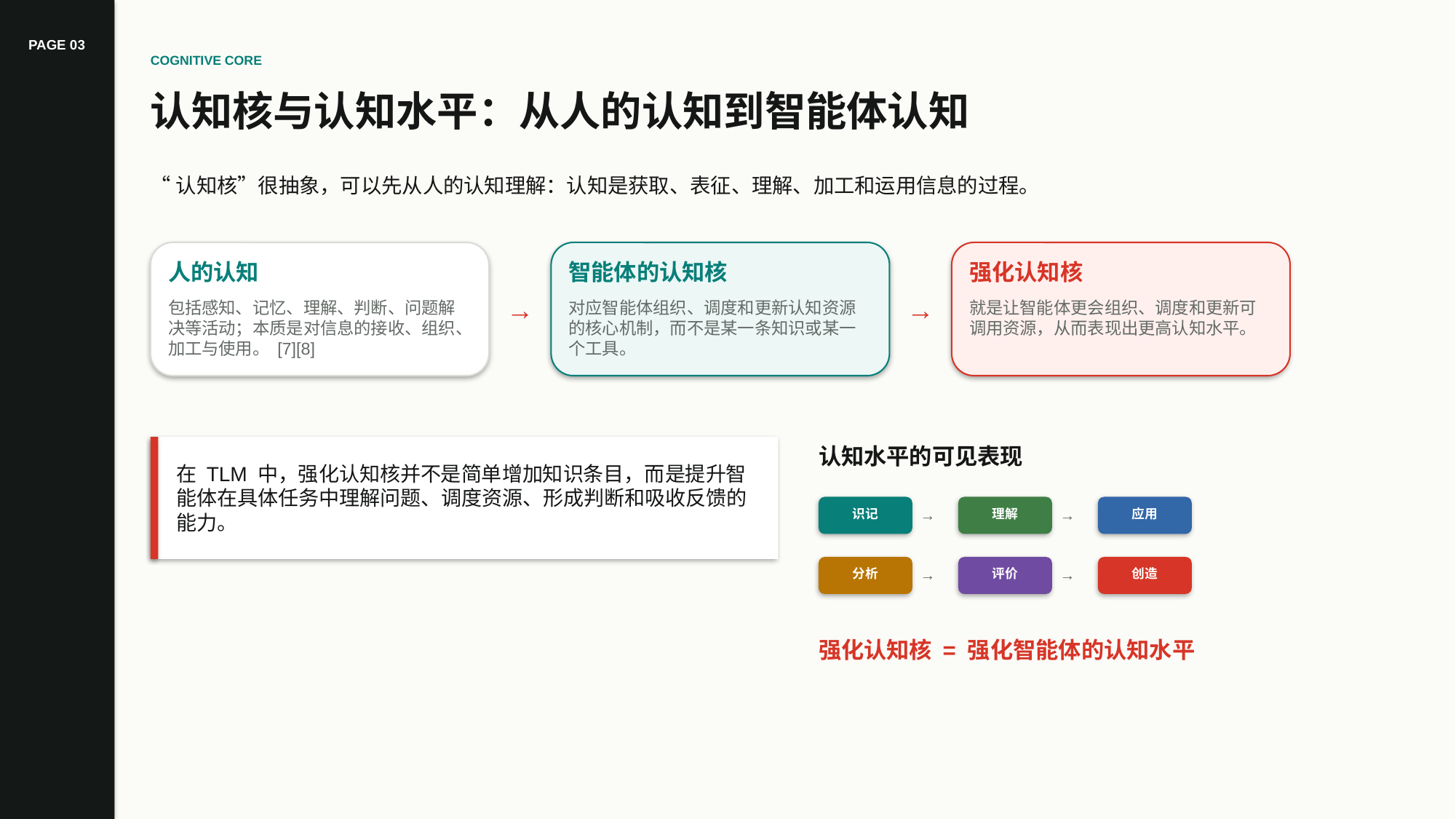

PAGE 03
COGNITIVE CORE
认知核与认知水平：从人的认知到智能体认知
“认知核”很抽象，可以先从人的认知理解：认知是获取、表征、理解、加工和运用信息的过程。

人的认知
智能体的认知核
强化认知核
→
→
包括感知、记忆、理解、判断、问题解决等活动；本质是对信息的接收、组织、加工与使用。 [7][8]
对应智能体组织、调度和更新认知资源的核心机制，而不是某一条知识或某一个工具。
就是让智能体更会组织、调度和更新可调用资源，从而表现出更高认知水平。

认知水平的可见表现
在 TLM 中，强化认知核并不是简单增加知识条目，而是提升智能体在具体任务中理解问题、调度资源、形成判断和吸收反馈的能力。

识记
→
理解
→
应用

分析
→
评价
→
创造
强化认知核 = 强化智能体的认知水平